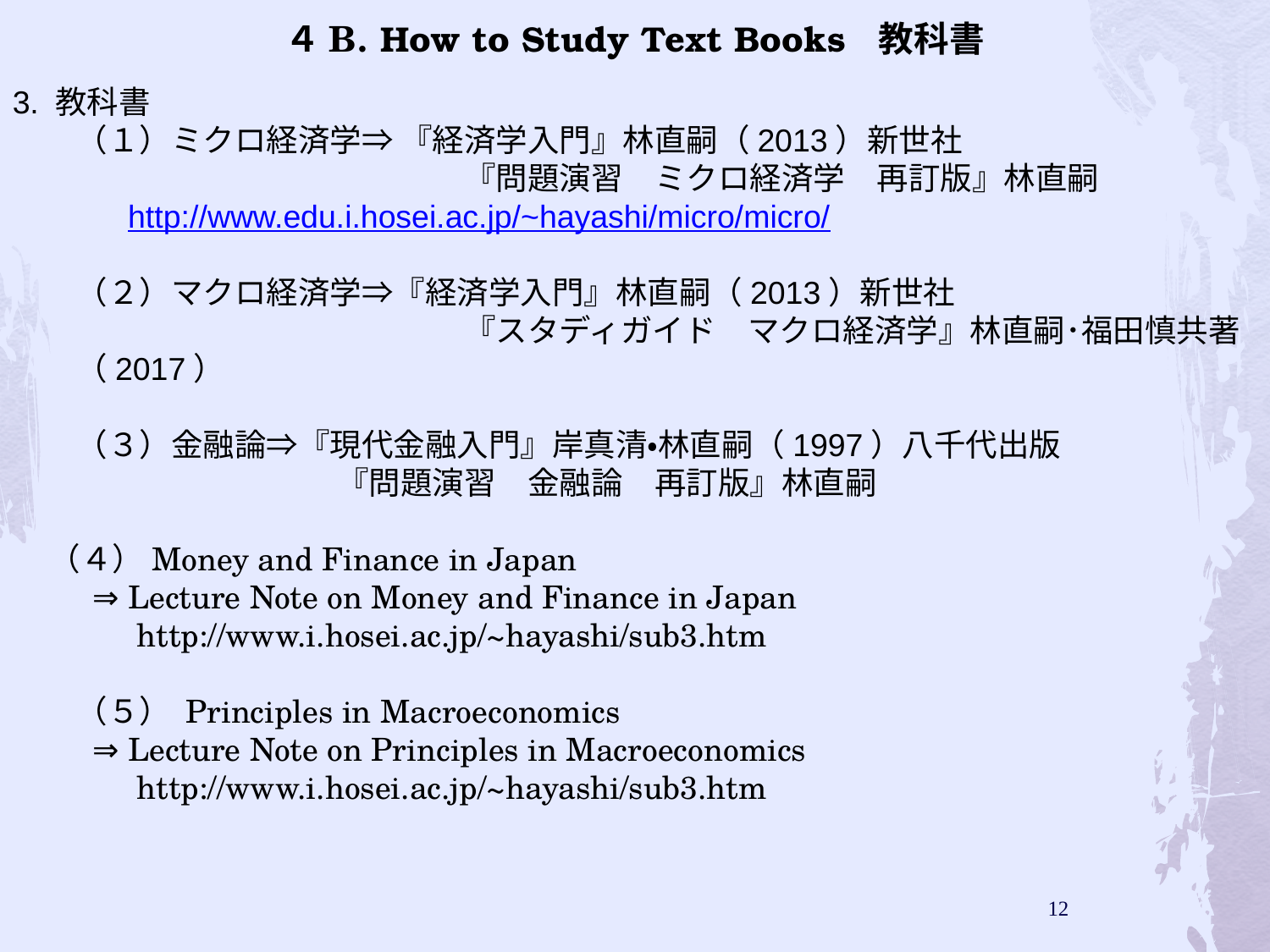

# ４B. How to Study Text Books  教科書
3. 教科書
　　（１）ミクロ経済学⇒ 『経済学入門』林直嗣（2013）新世社
　　　　　　　　　 　　　　　『問題演習　ミクロ経済学　再訂版』林直嗣
             http://www.edu.i.hosei.ac.jp/~hayashi/micro/micro/

　　（２）マクロ経済学⇒『経済学入門』林直嗣（2013）新世社
　　　　　　　　　　　　 　　『スタディガイド　マクロ経済学』林直嗣･福田慎共著（2017）

　　（３）金融論⇒『現代金融入門』岸真清・林直嗣（1997）八千代出版
　　　　　　　　　 　『問題演習　金融論　再訂版』林直嗣

    （４）Money and Finance in Japan
         ⇒ Lecture Note on Money and Finance in Japan
              http://www.i.hosei.ac.jp/~hayashi/sub3.htm

　　（５） Principles in Macroeconomics
         ⇒ Lecture Note on Principles in Macroeconomics
              http://www.i.hosei.ac.jp/~hayashi/sub3.htm

12